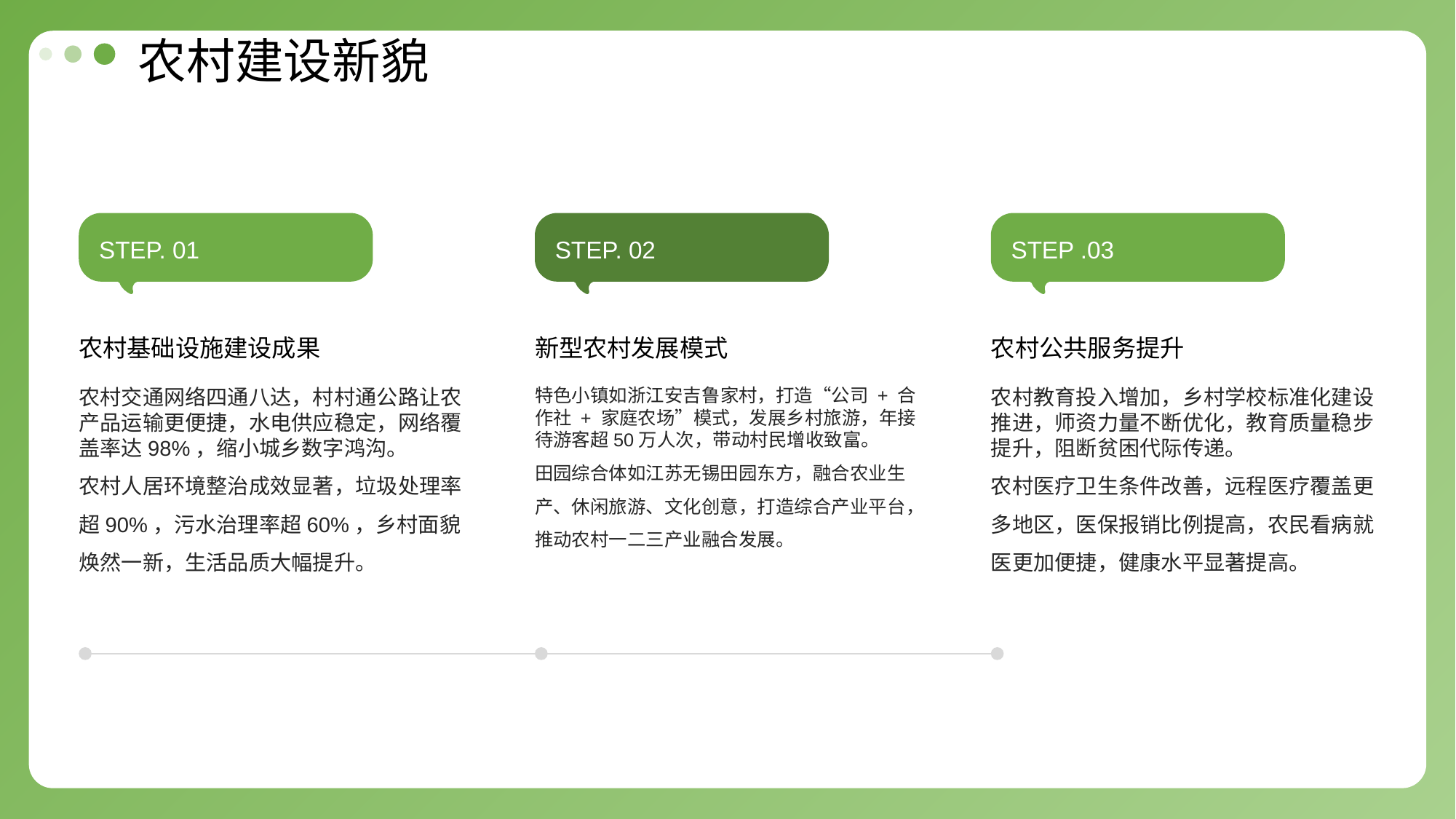

农村建设新貌

STEP. 01
STEP. 02
STEP .03
农村基础设施建设成果
新型农村发展模式
农村公共服务提升
农村交通网络四通八达，村村通公路让农产品运输更便捷，水电供应稳定，网络覆盖率达98%，缩小城乡数字鸿沟。
农村人居环境整治成效显著，垃圾处理率超90%，污水治理率超60%，乡村面貌焕然一新，生活品质大幅提升。
特色小镇如浙江安吉鲁家村，打造“公司 + 合作社 + 家庭农场”模式，发展乡村旅游，年接待游客超50万人次，带动村民增收致富。
田园综合体如江苏无锡田园东方，融合农业生产、休闲旅游、文化创意，打造综合产业平台，推动农村一二三产业融合发展。
农村教育投入增加，乡村学校标准化建设推进，师资力量不断优化，教育质量稳步提升，阻断贫困代际传递。
农村医疗卫生条件改善，远程医疗覆盖更多地区，医保报销比例提高，农民看病就医更加便捷，健康水平显著提高。